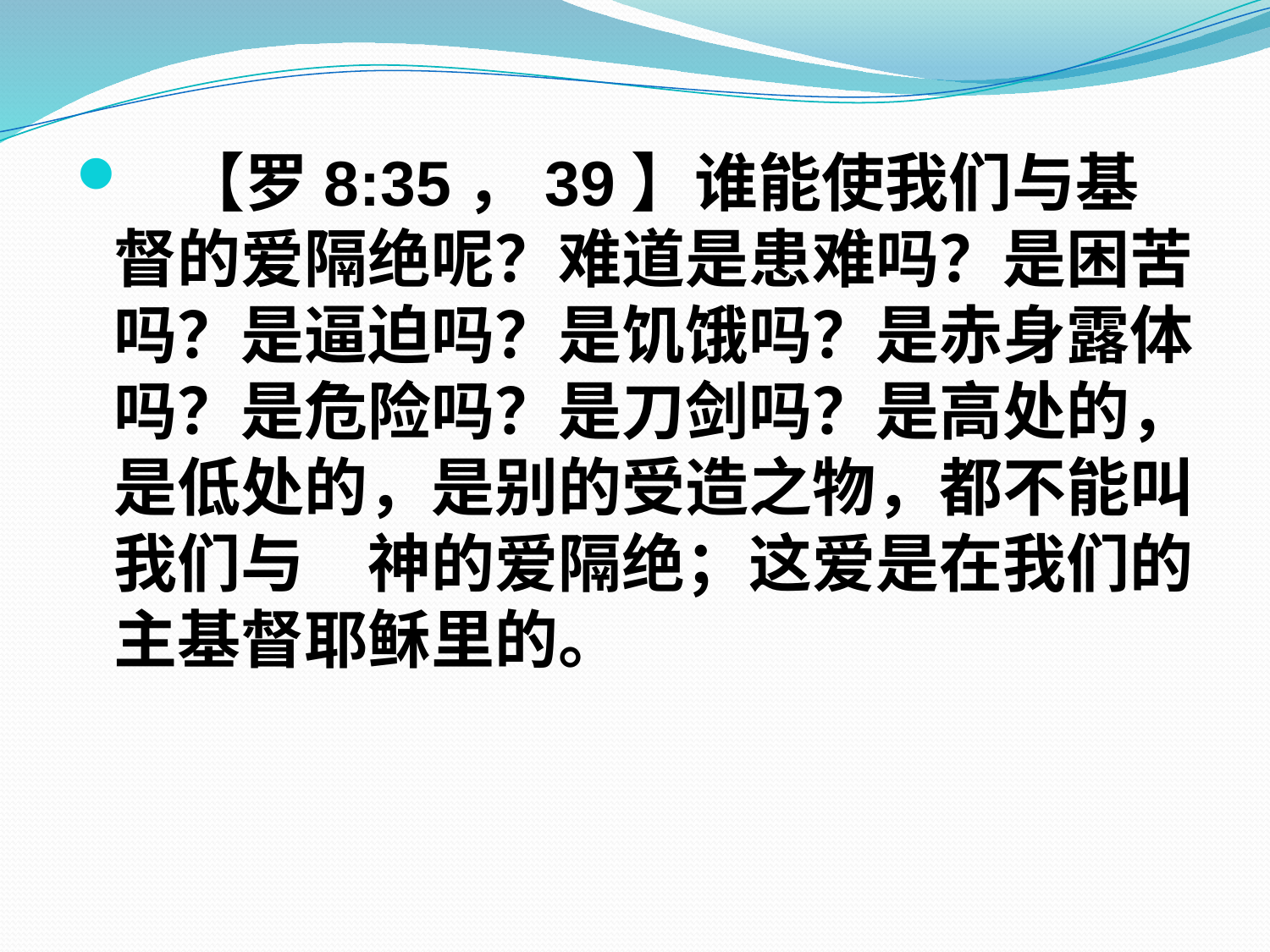

【罗8:35，39】谁能使我们与基督的爱隔绝呢？难道是患难吗？是困苦吗？是逼迫吗？是饥饿吗？是赤身露体吗？是危险吗？是刀剑吗？是高处的，是低处的，是别的受造之物，都不能叫我们与　神的爱隔绝；这爱是在我们的主基督耶稣里的。